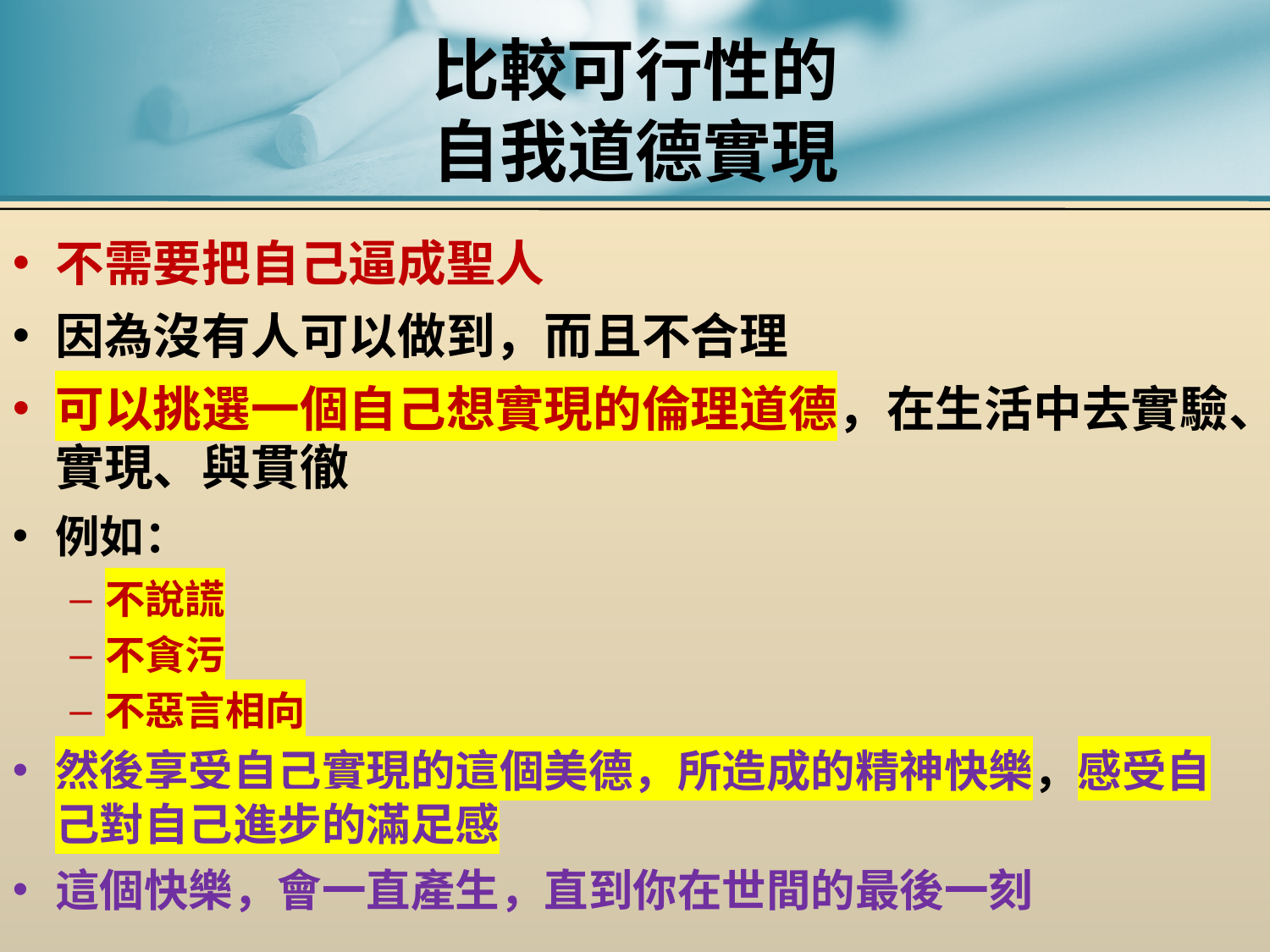

# 比較可行性的 自我道德實現
不需要把自己逼成聖人
因為沒有人可以做到，而且不合理
可以挑選一個自己想實現的倫理道德，在生活中去實驗、實現、與貫徹
例如：
不說謊
不貪污
不惡言相向
然後享受自己實現的這個美德，所造成的精神快樂，感受自己對自己進步的滿足感
這個快樂，會一直產生，直到你在世間的最後一刻